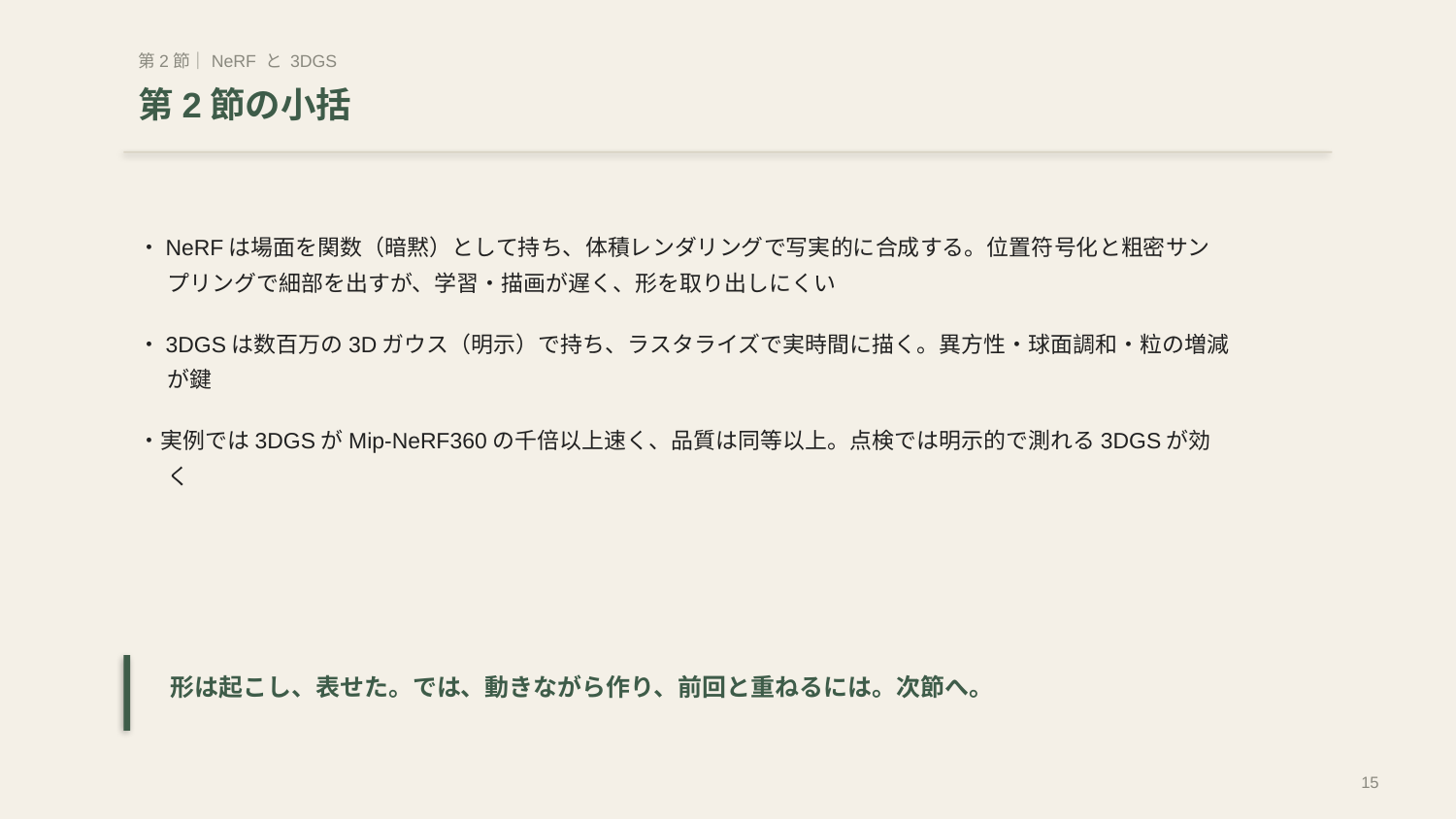

第2節｜NeRF と 3DGS
第2節の小括

・NeRFは場面を関数（暗黙）として持ち、体積レンダリングで写実的に合成する。位置符号化と粗密サンプリングで細部を出すが、学習・描画が遅く、形を取り出しにくい
・3DGSは数百万の3Dガウス（明示）で持ち、ラスタライズで実時間に描く。異方性・球面調和・粒の増減が鍵
・実例では3DGSがMip-NeRF360の千倍以上速く、品質は同等以上。点検では明示的で測れる3DGSが効く

形は起こし、表せた。では、動きながら作り、前回と重ねるには。次節へ。
15